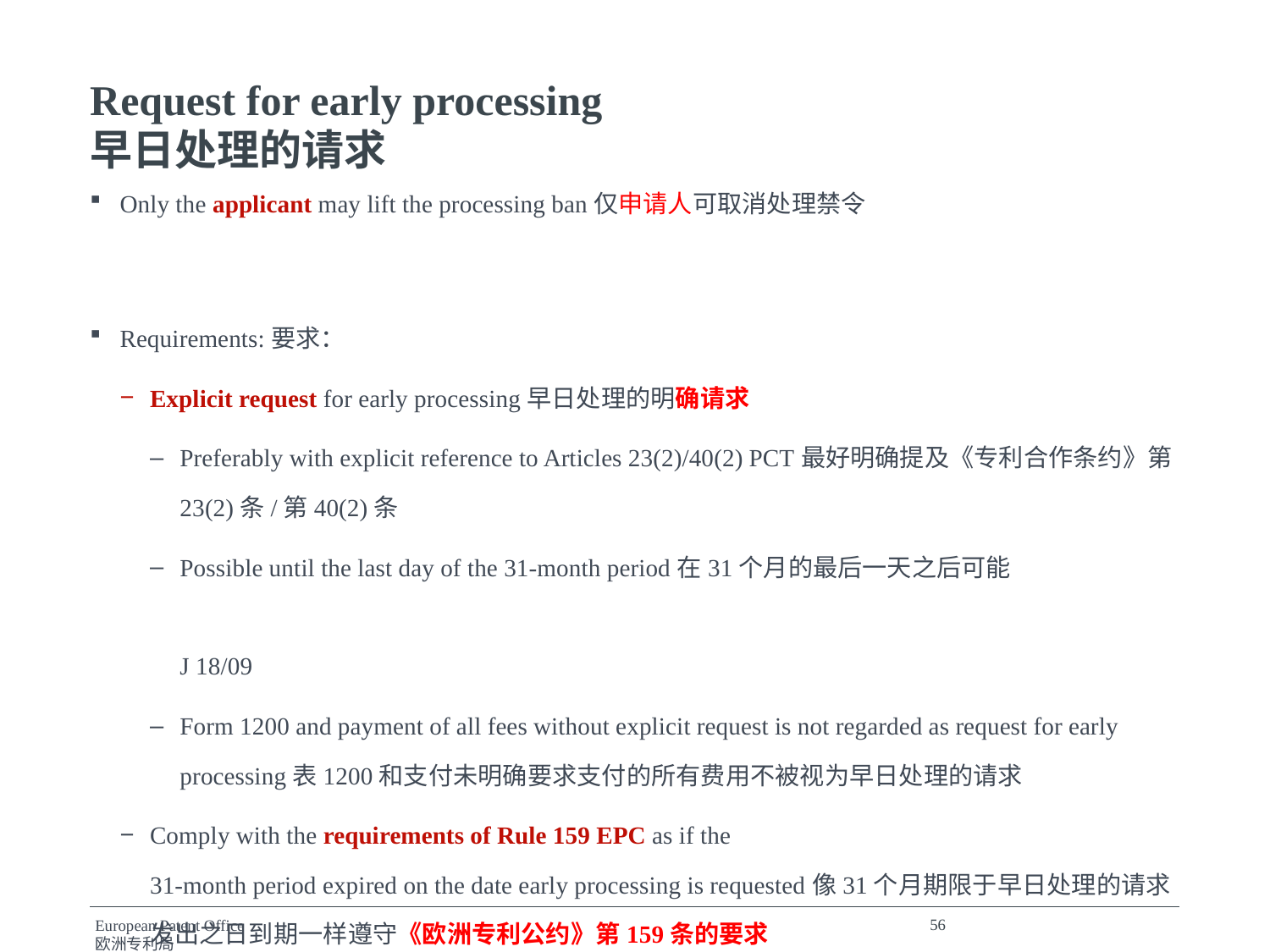

Request for early processing
早日处理的请求
Only the applicant may lift the processing ban仅申请人可取消处理禁令

Requirements:要求：
Explicit request for early processing早日处理的明确请求
Preferably with explicit reference to Articles 23(2)/40(2) PCT最好明确提及《专利合作条约》第23(2)条/第40(2)条
Possible until the last day of the 31-month period在31个月的最后一天之后可能	J 18/09
Form 1200 and payment of all fees without explicit request is not regarded as request for early processing表1200和支付未明确要求支付的所有费用不被视为早日处理的请求
Comply with the requirements of Rule 159 EPC as if the
31-month period expired on the date early processing is requested像31个月期限于早日处理的请求发出之日到期一样遵守《欧洲专利公约》第159条的要求

56